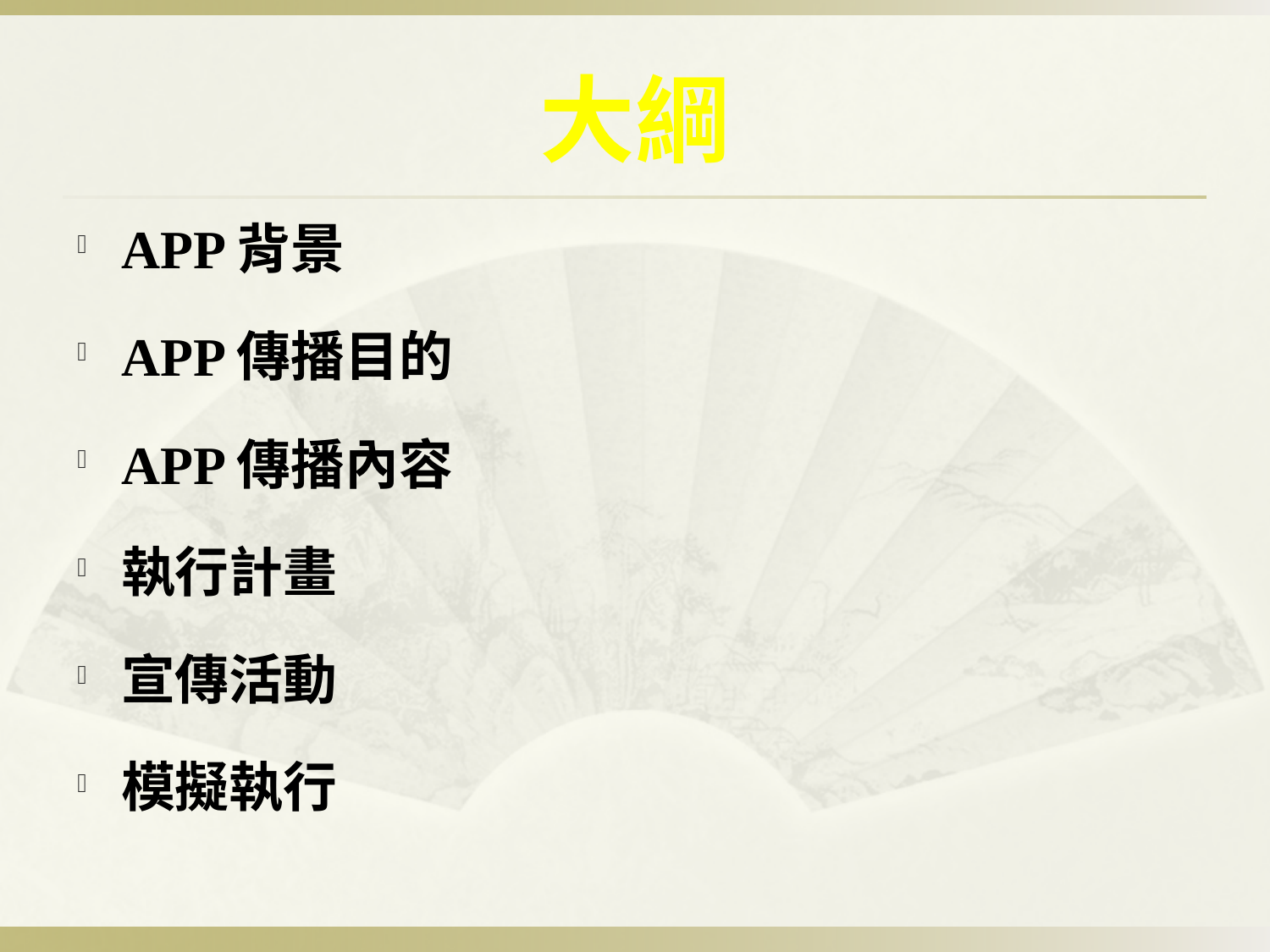

# 大綱
APP背景
APP傳播目的
APP傳播內容
執行計畫
宣傳活動
模擬執行